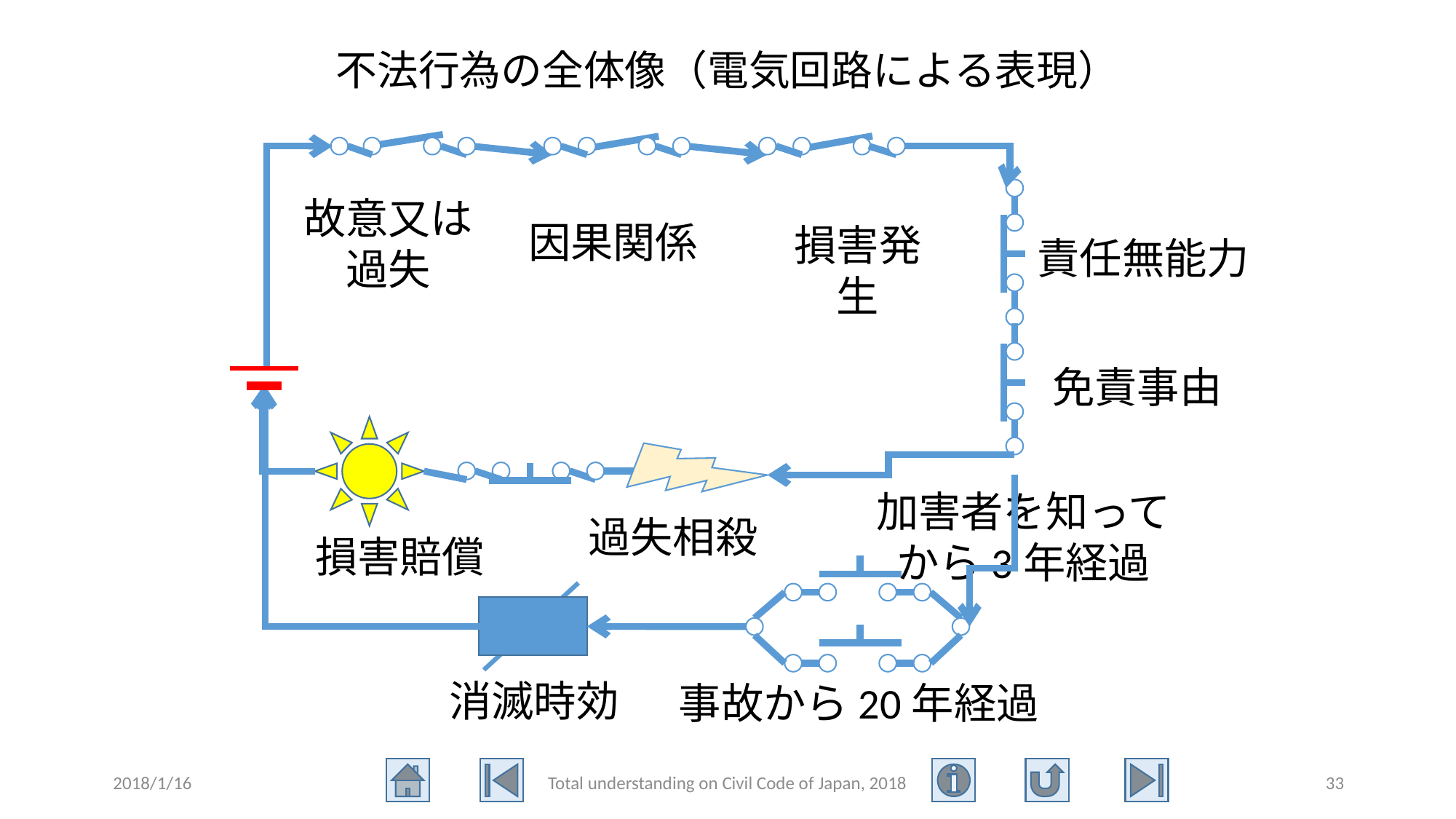

# 不法行為の全体像（電気回路による表現）

損害発生

故意又は
過失

因果関係

責任無能力

免責事由

過失相殺

加害者を知って
から3年経過

事故から20年経過
損害賠償

消滅時効
2018/1/16
Total understanding on Civil Code of Japan, 2018
33